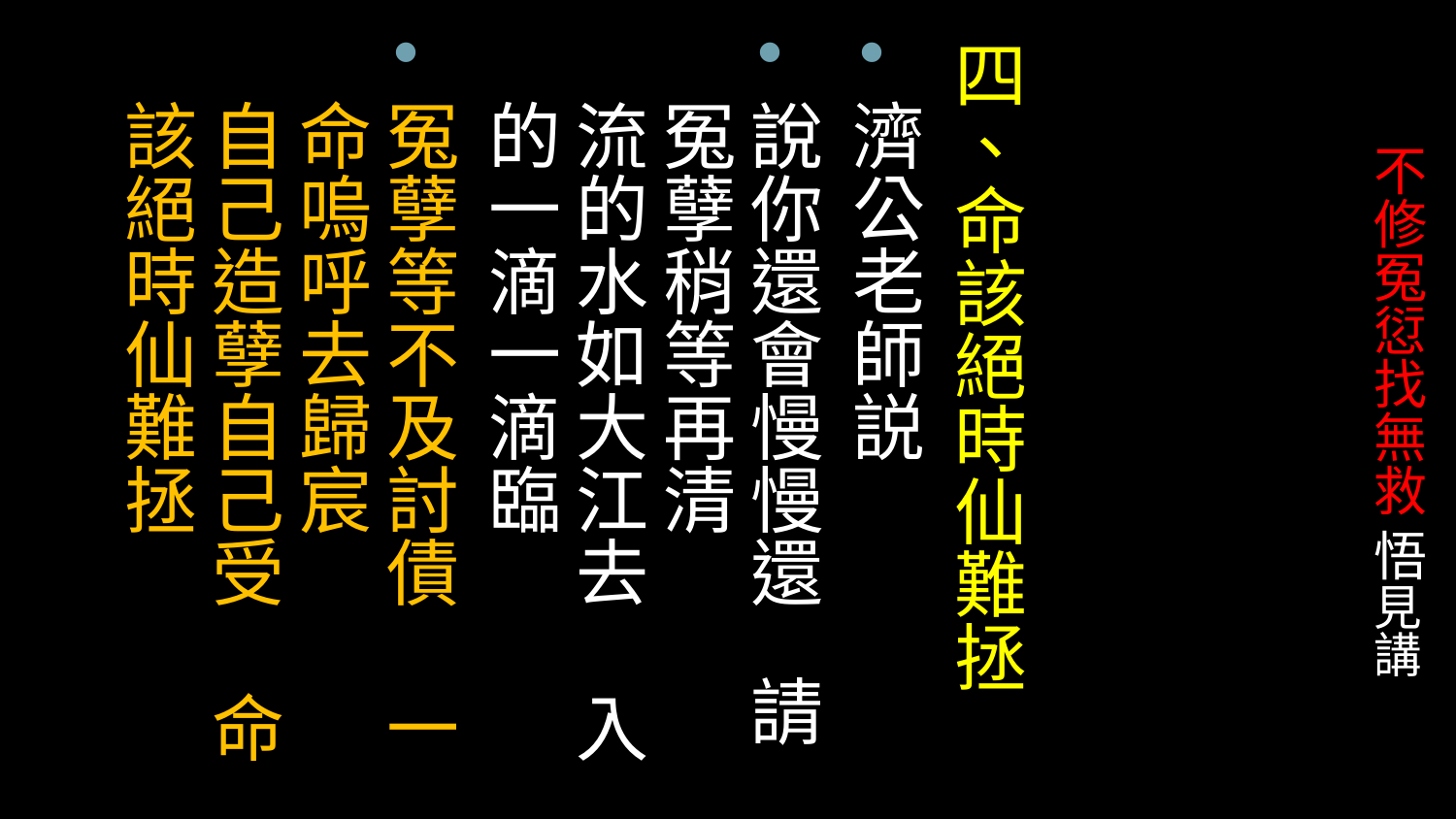

四、命該絕時仙難拯
濟公老師説
說你還會慢慢還    請冤孽稍等再清
流的水如大江去     入的一滴一滴臨
冤孽等不及討債     一命嗚呼去歸宸
自己造孽自己受     命該絕時仙難拯

# 不修冤愆找無救 悟見講